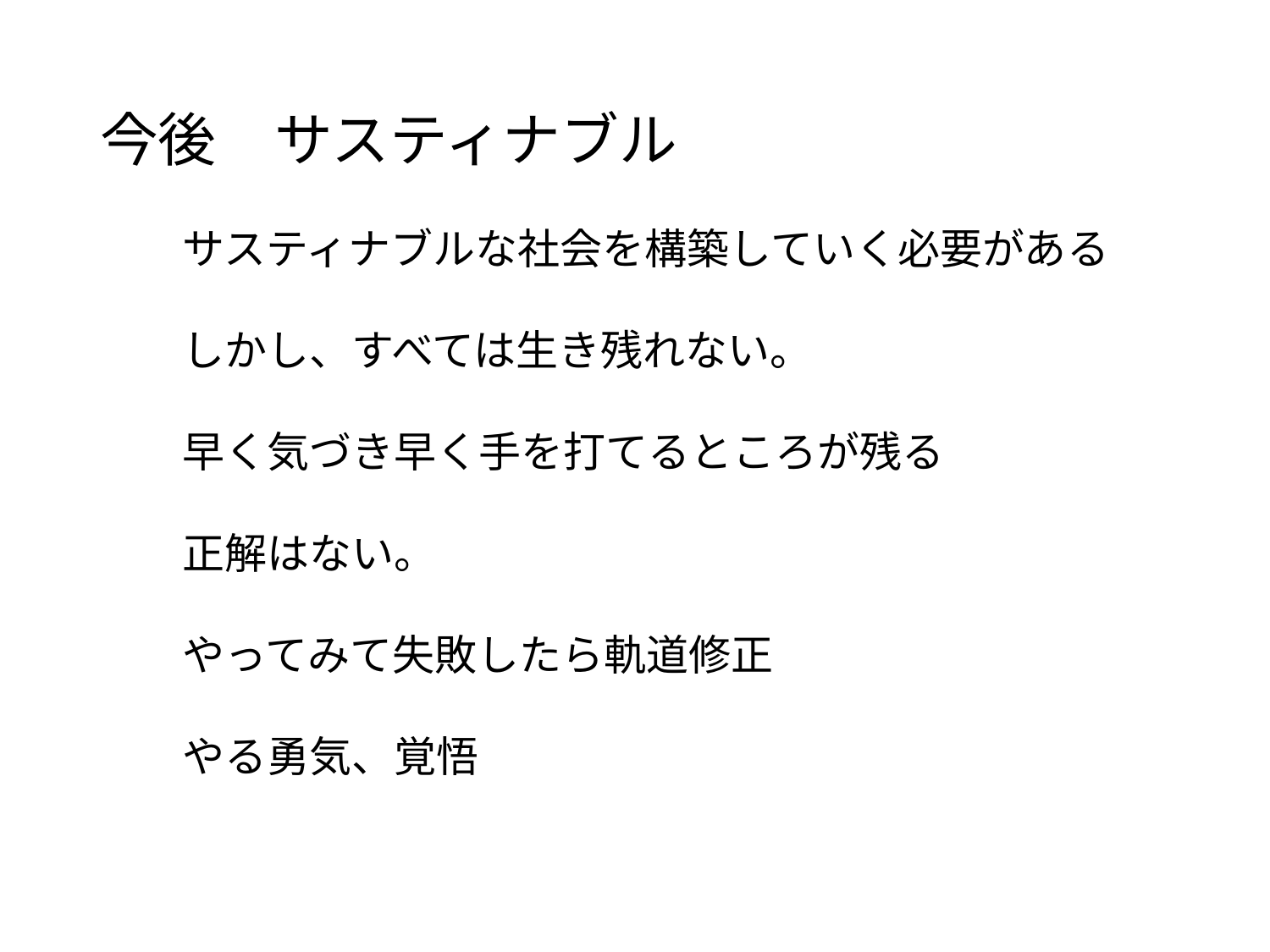

# 今後　サスティナブル
サスティナブルな社会を構築していく必要がある

しかし、すべては生き残れない。

早く気づき早く手を打てるところが残る

正解はない。

やってみて失敗したら軌道修正

やる勇気、覚悟